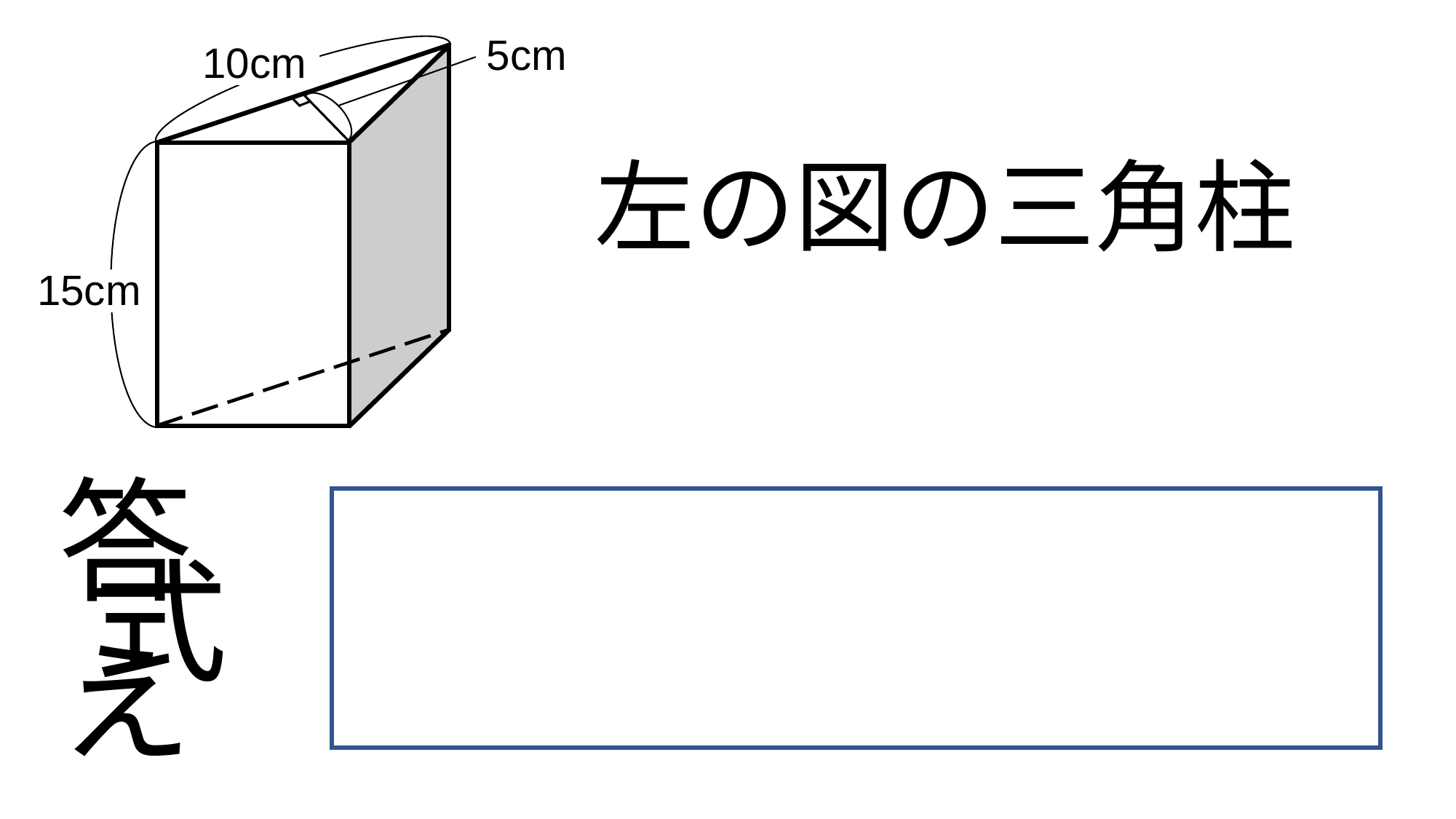

5cm
10cm

左の図の三角柱

15cm

10×5÷2×15
375cm3
答え
式